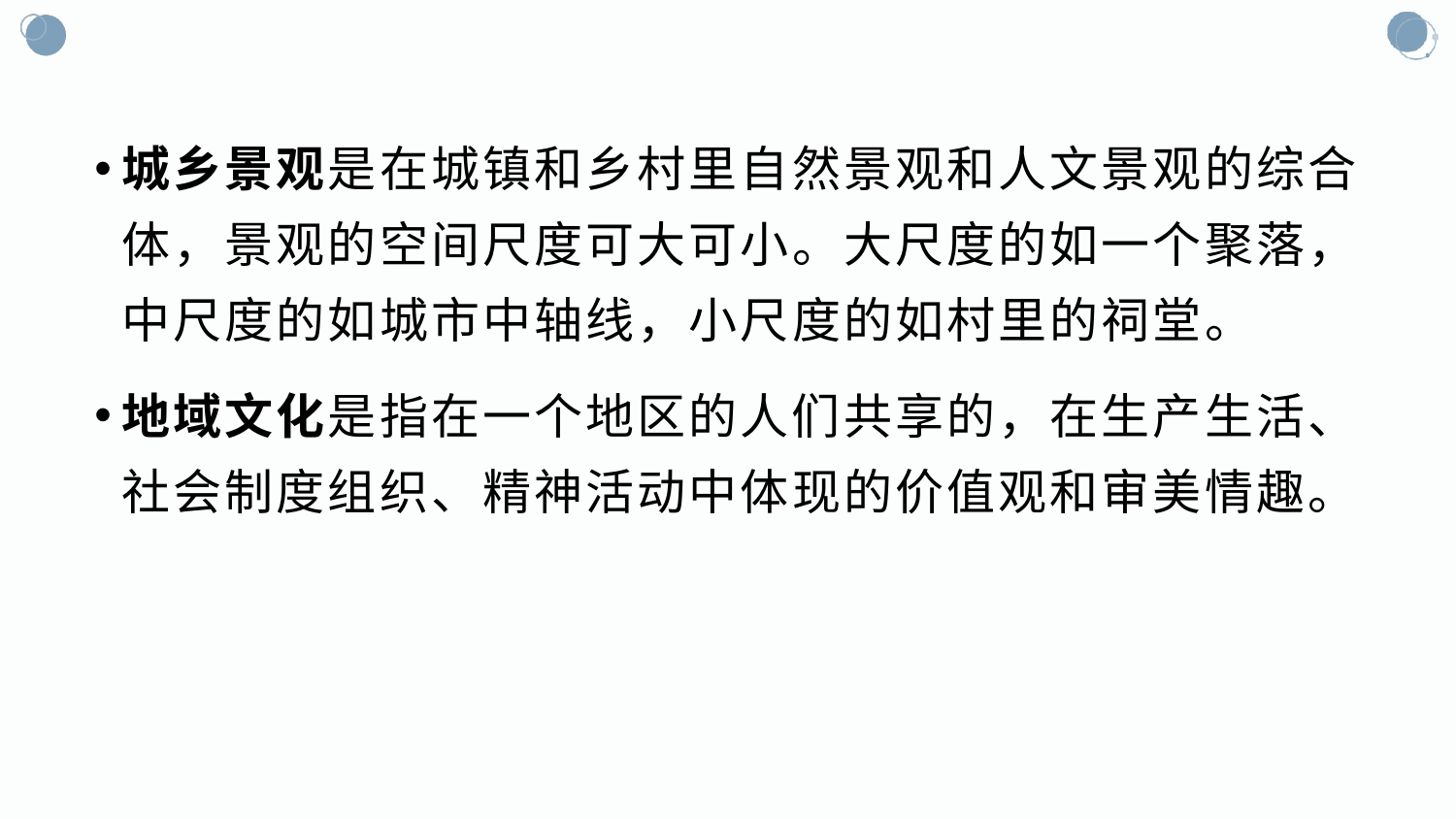

城乡景观是在城镇和乡村里自然景观和人文景观的综合体，景观的空间尺度可大可小。大尺度的如一个聚落，中尺度的如城市中轴线，小尺度的如村里的祠堂。
地域文化是指在一个地区的人们共享的，在生产生活、社会制度组织、精神活动中体现的价值观和审美情趣。